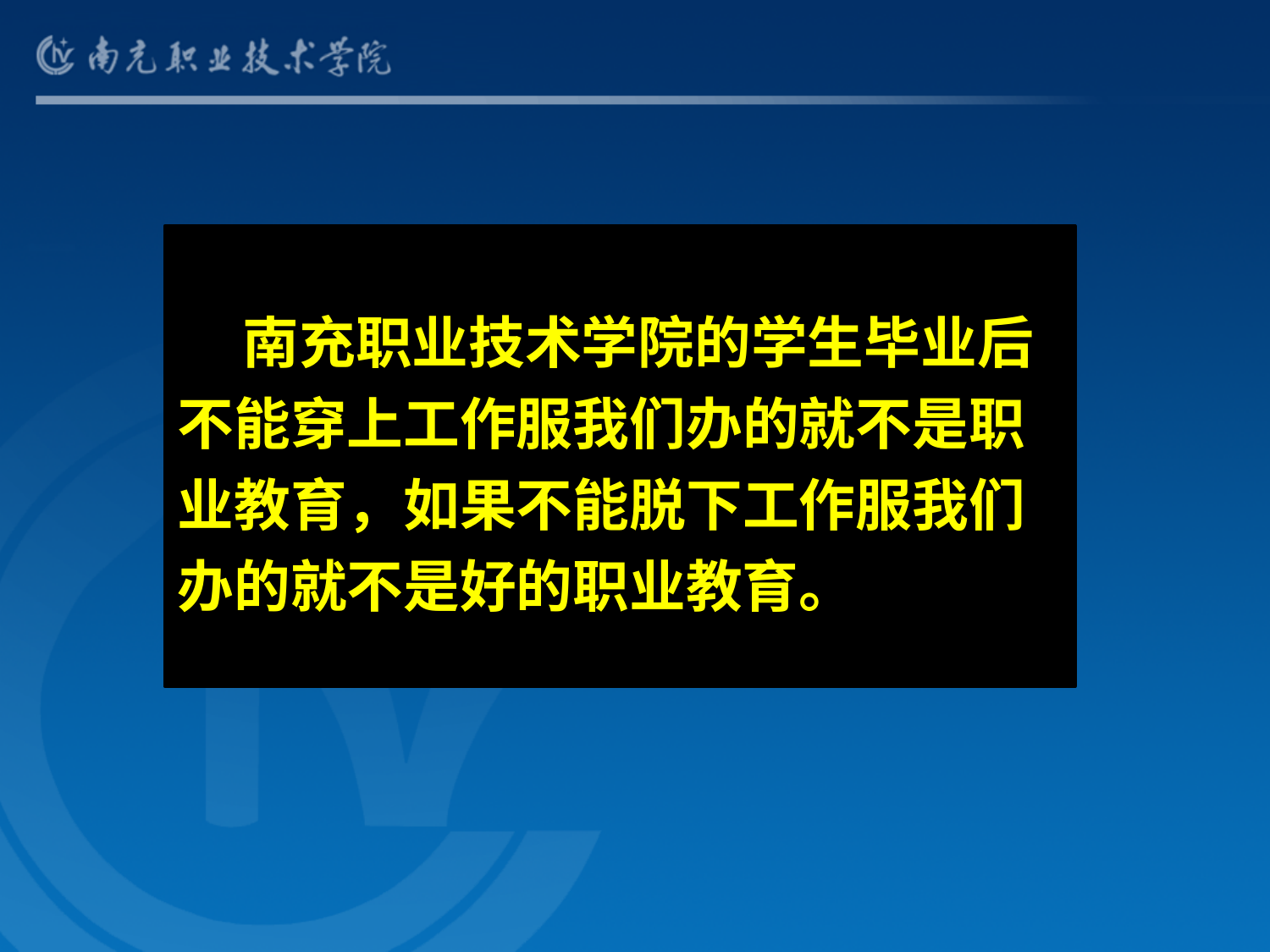

南充职业技术学院的学生毕业后不能穿上工作服我们办的就不是职业教育，如果不能脱下工作服我们办的就不是好的职业教育。